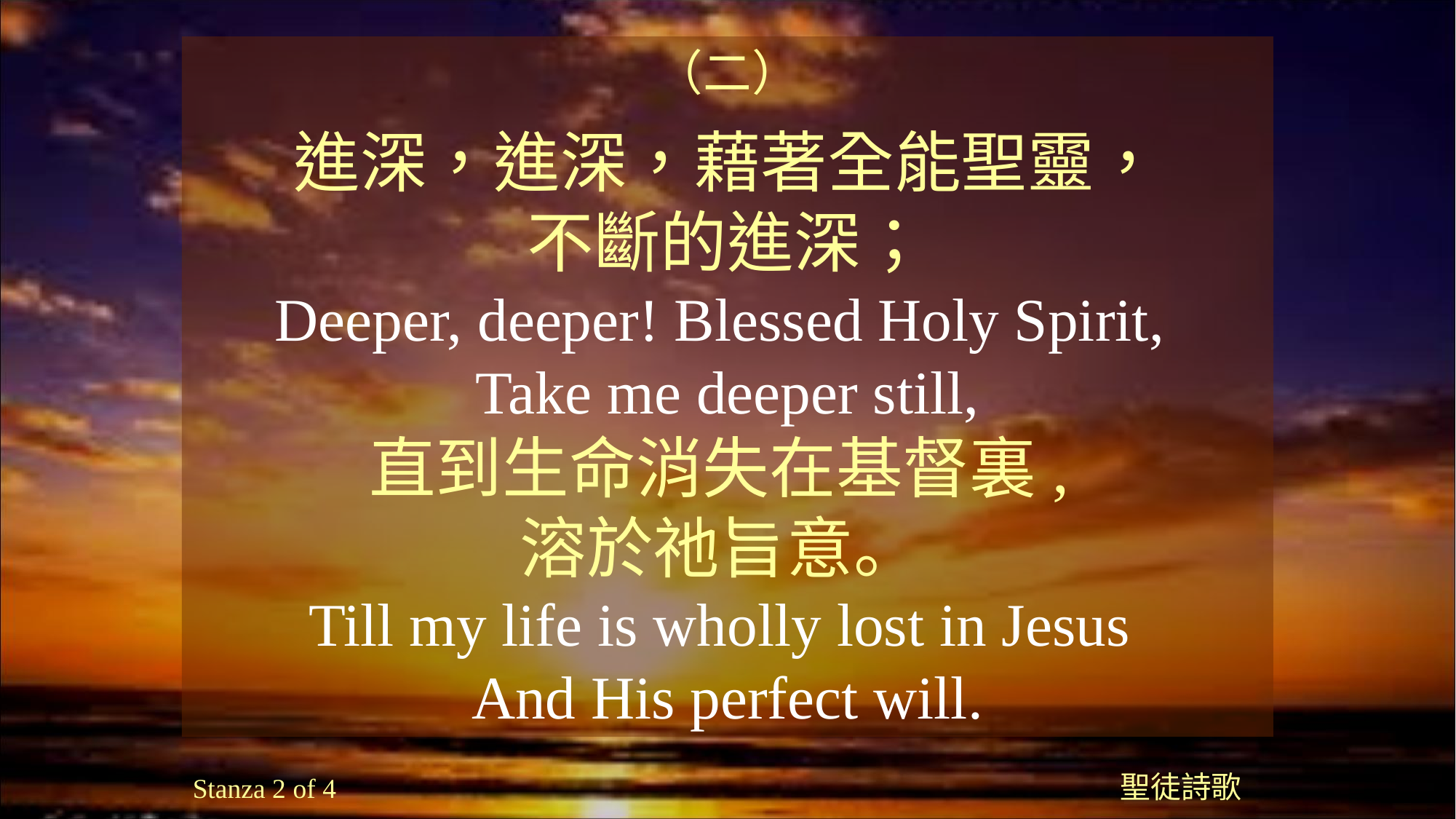

（二）

進深，進深，藉著全能聖靈，
不斷的進深；
Deeper, deeper! Blessed Holy Spirit,
Take me deeper still,
直到生命消失在基督裏,
溶於祂旨意。
Till my life is wholly lost in Jesus
And His perfect will.
聖徒詩歌
Stanza 2 of 4